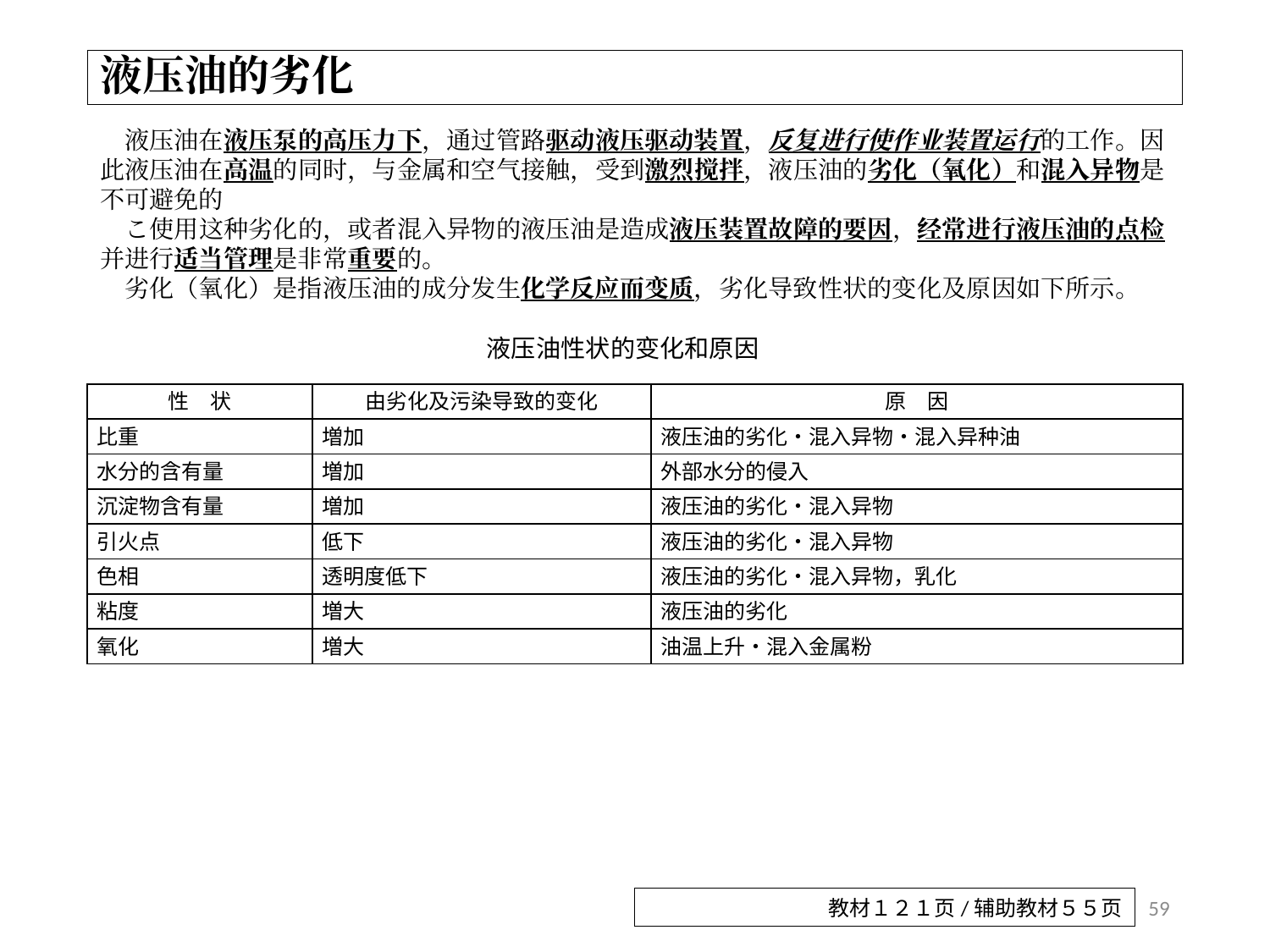

# 液压油的劣化
　液压油在液压泵的高压力下，通过管路驱动液压驱动装置，反复进行使作业装置运行的工作。因此液压油在高温的同时，与金属和空气接触，受到激烈搅拌，液压油的劣化（氧化）和混入异物是不可避免的
　こ使用这种劣化的，或者混入异物的液压油是造成液压装置故障的要因，经常进行液压油的点检并进行适当管理是非常重要的。
　劣化（氧化）是指液压油的成分发生化学反应而变质，劣化导致性状的变化及原因如下所示。

液压油性状的变化和原因

| 性　状 | 由劣化及污染导致的变化 | 原　因 |
| --- | --- | --- |
| 比重 | 増加 | 液压油的劣化・混入异物・混入异种油 |
| 水分的含有量 | 増加 | 外部水分的侵入 |
| 沉淀物含有量 | 増加 | 液压油的劣化・混入异物 |
| 引火点 | 低下 | 液压油的劣化・混入异物 |
| 色相 | 透明度低下 | 液压油的劣化・混入异物，乳化 |
| 粘度 | 増大 | 液压油的劣化 |
| 氧化 | 増大 | 油温上升・混入金属粉 |
59
教材１２１页/辅助教材５５页